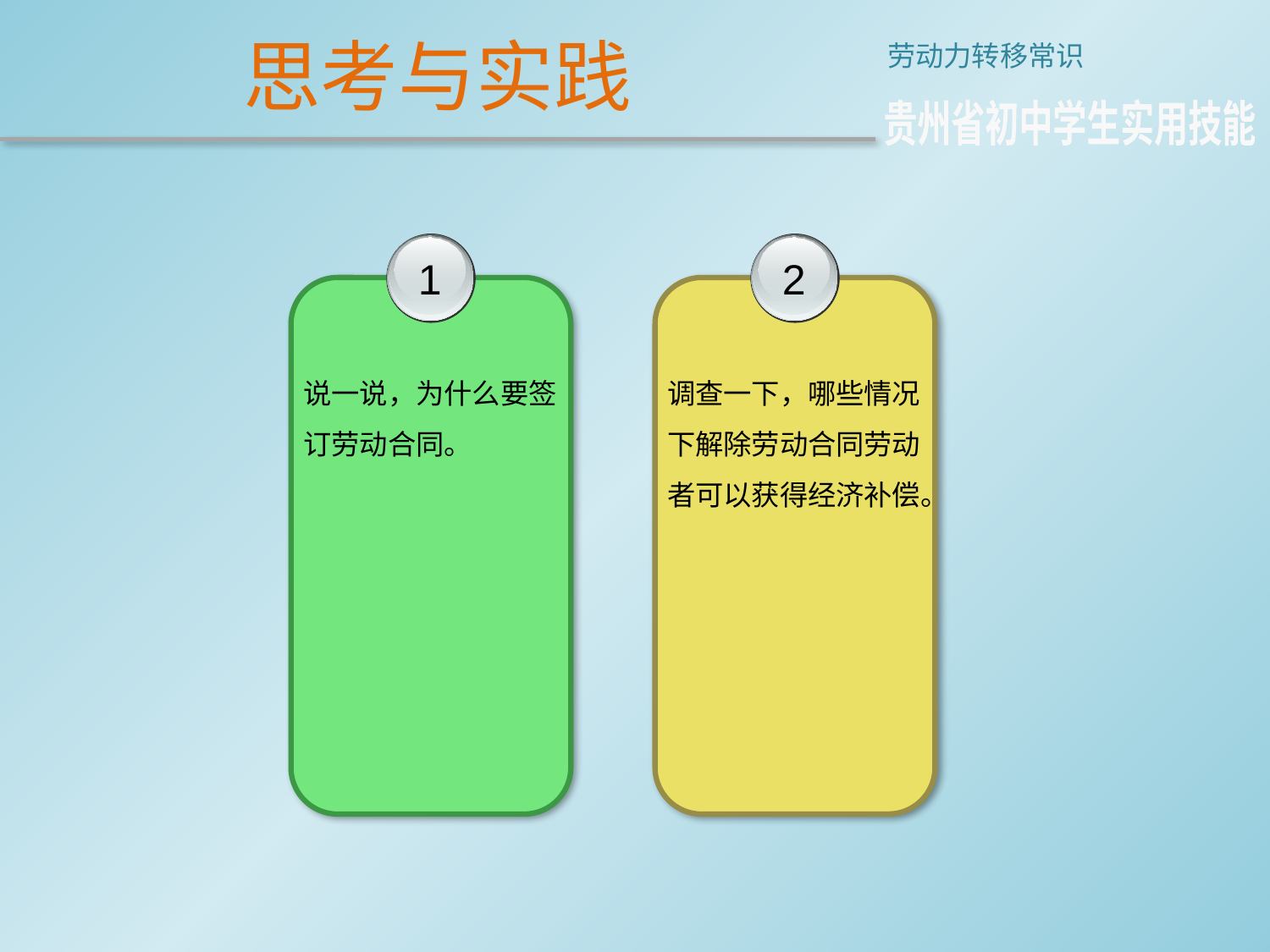

思考与实践
劳动力转移常识
贵州省初中学生实用技能

1

说一说，为什么要签订劳动合同。

2

调查一下，哪些情况下解除劳动合同劳动者可以获得经济补偿。